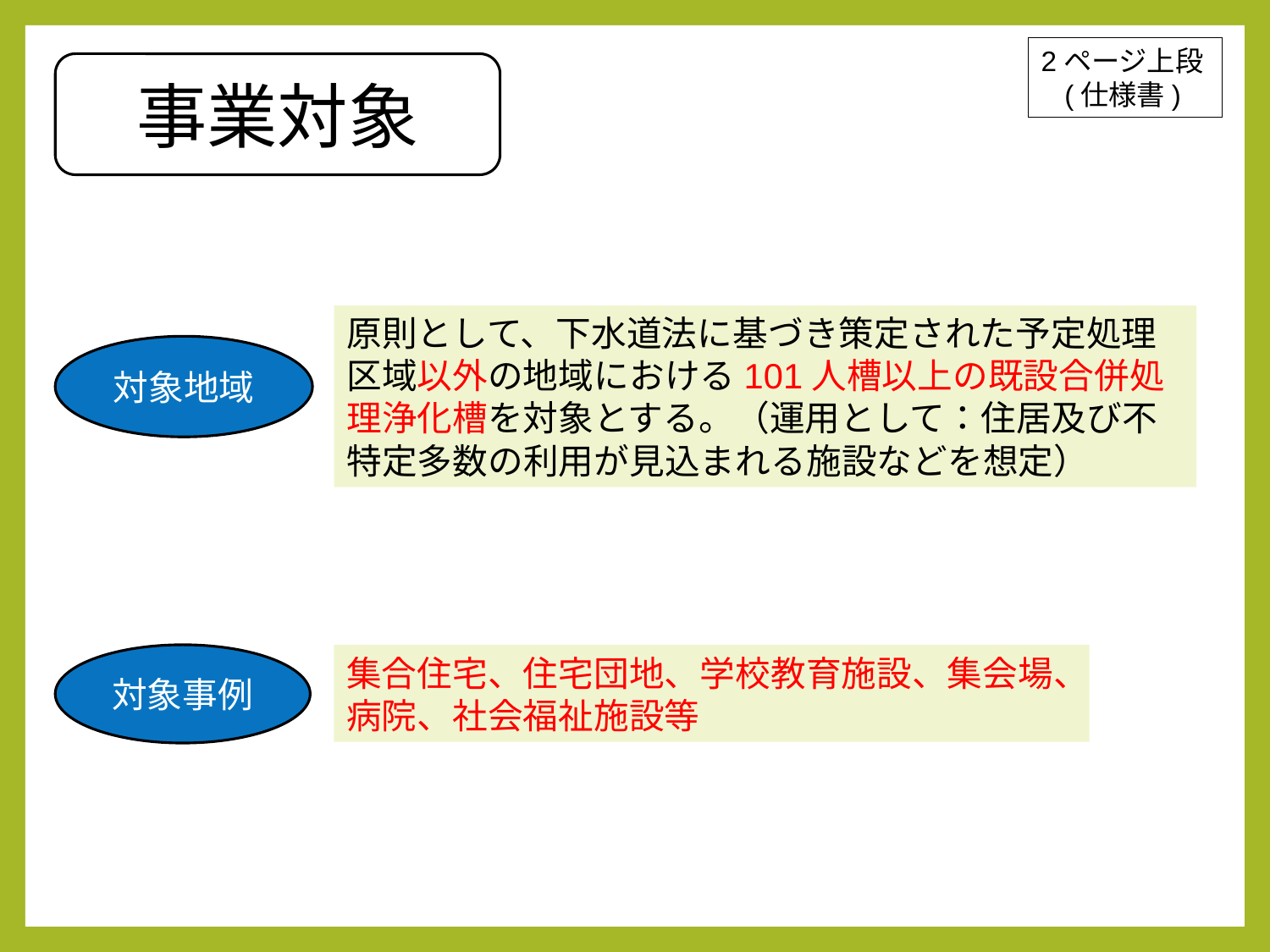

2ページ上段
   (仕様書)
事業対象
原則として、下水道法に基づき策定された予定処理区域以外の地域における101人槽以上の既設合併処理浄化槽を対象とする。（運用として：住居及び不特定多数の利用が見込まれる施設などを想定）
対象地域
対象事例
集合住宅、住宅団地、学校教育施設、集会場、病院、社会福祉施設等